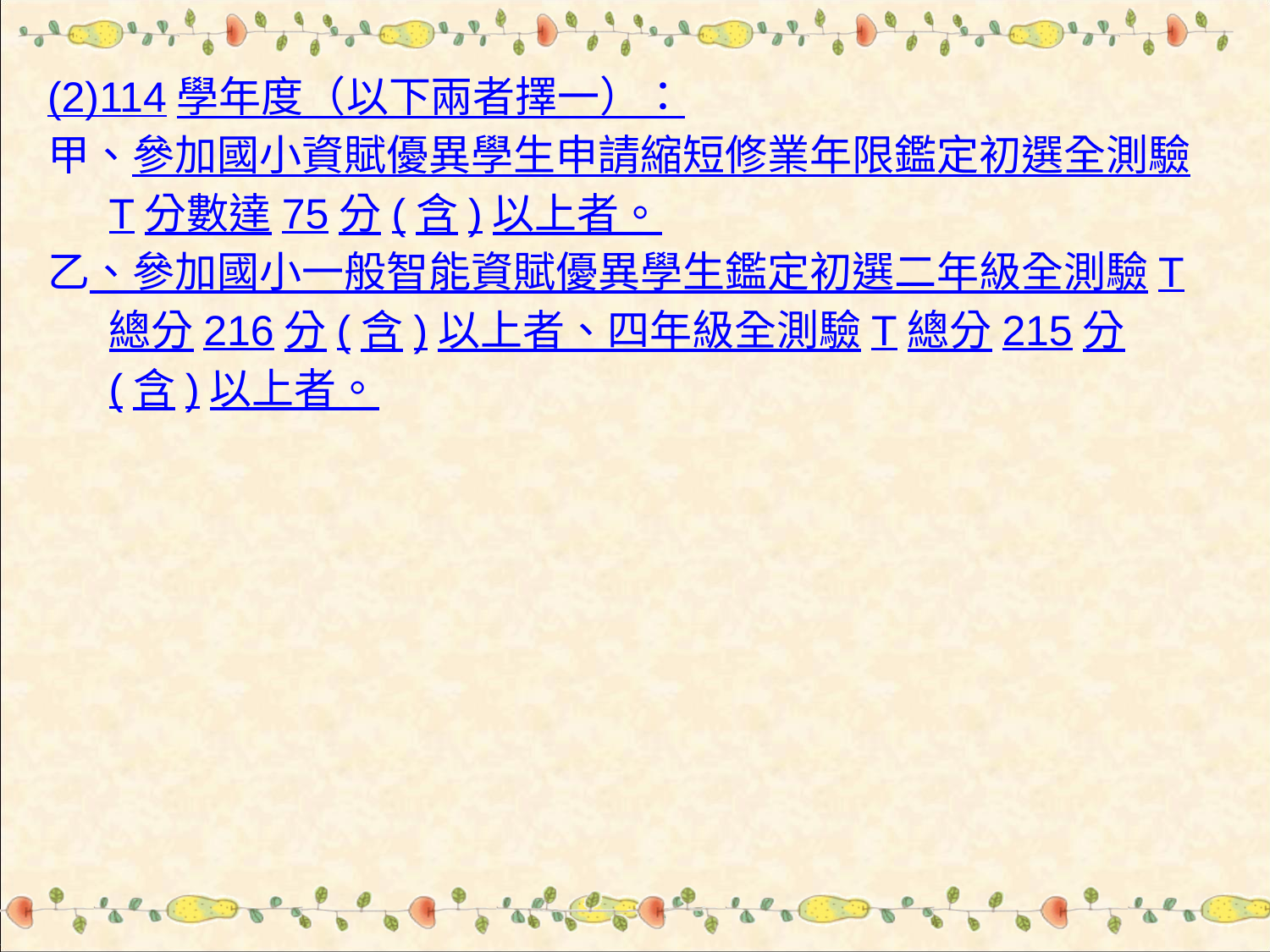

(2)114學年度（以下兩者擇一）：
甲、參加國小資賦優異學生申請縮短修業年限鑑定初選全測驗T分數達75分(含)以上者。
乙、參加國小一般智能資賦優異學生鑑定初選二年級全測驗T總分216分(含)以上者、四年級全測驗T總分215分(含)以上者。